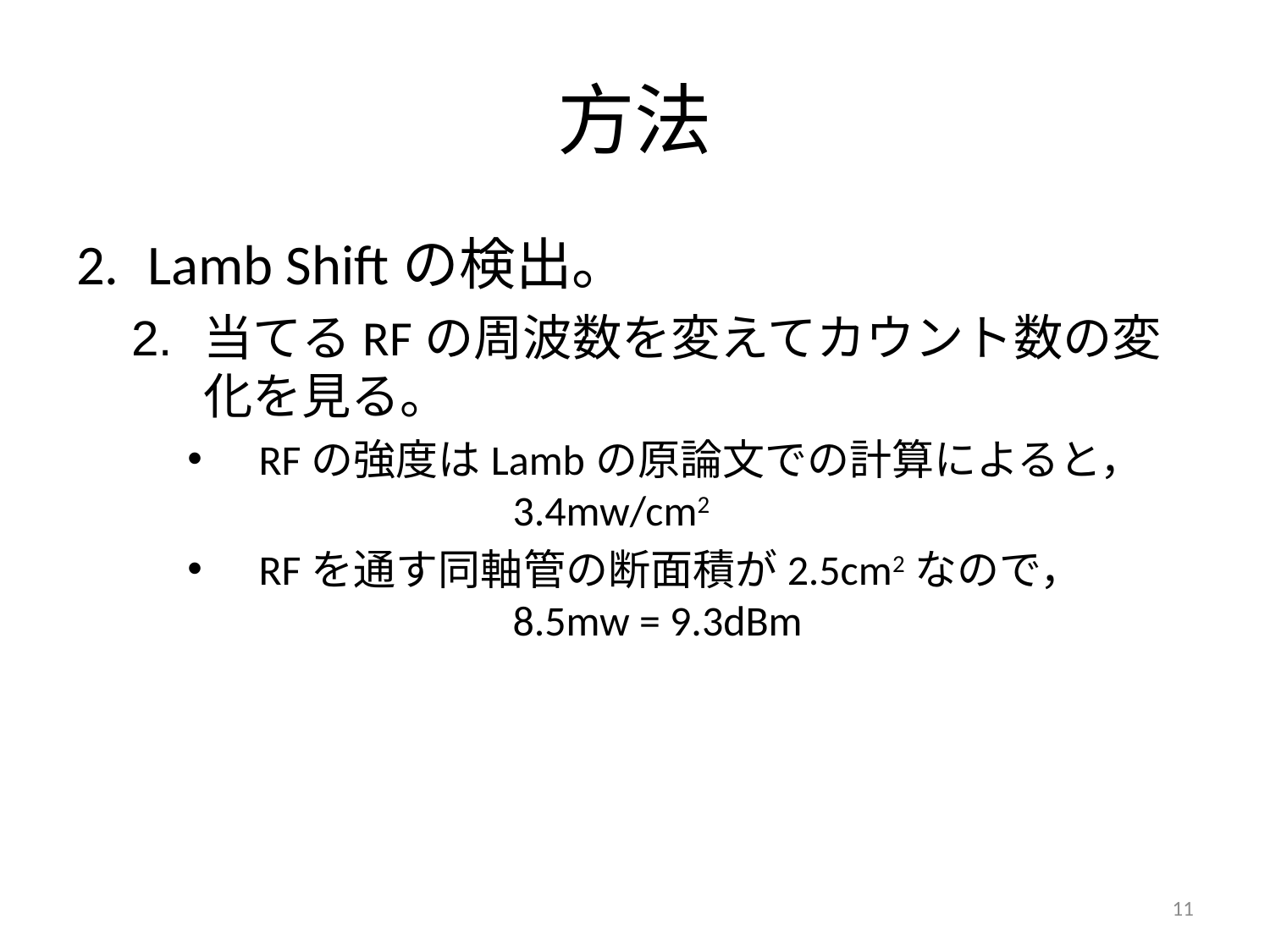

# 方法
Lamb Shiftの検出。
当てるRFの周波数を変えてカウント数の変化を見る。
RFの強度はLambの原論文での計算によると，
		3.4mw/cm2
RFを通す同軸管の断面積が2.5cm2なので，
		8.5mw = 9.3dBm
11